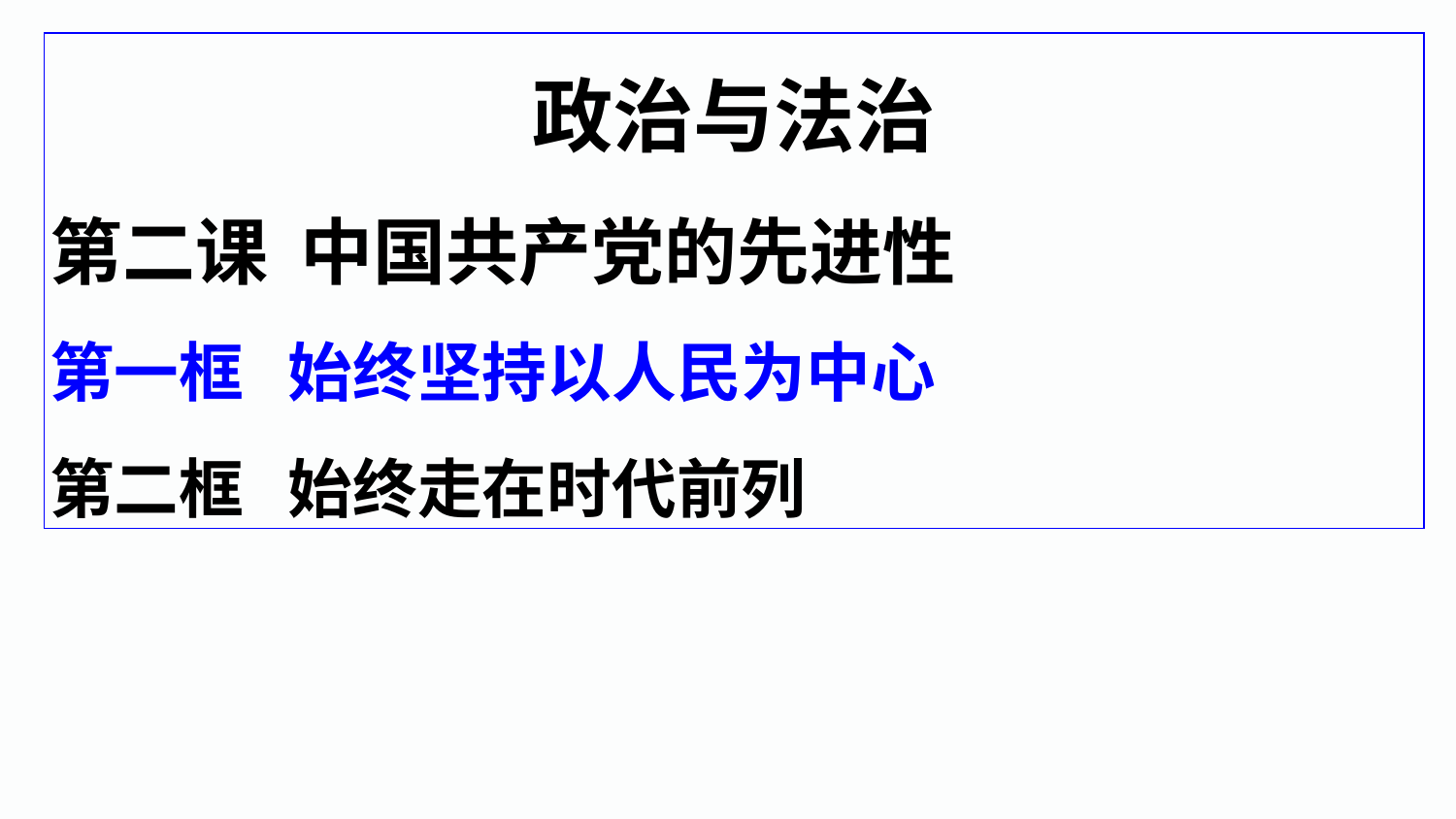

政治与法治
第二课  中国共产党的先进性
第一框   始终坚持以人民为中心
第二框   始终走在时代前列